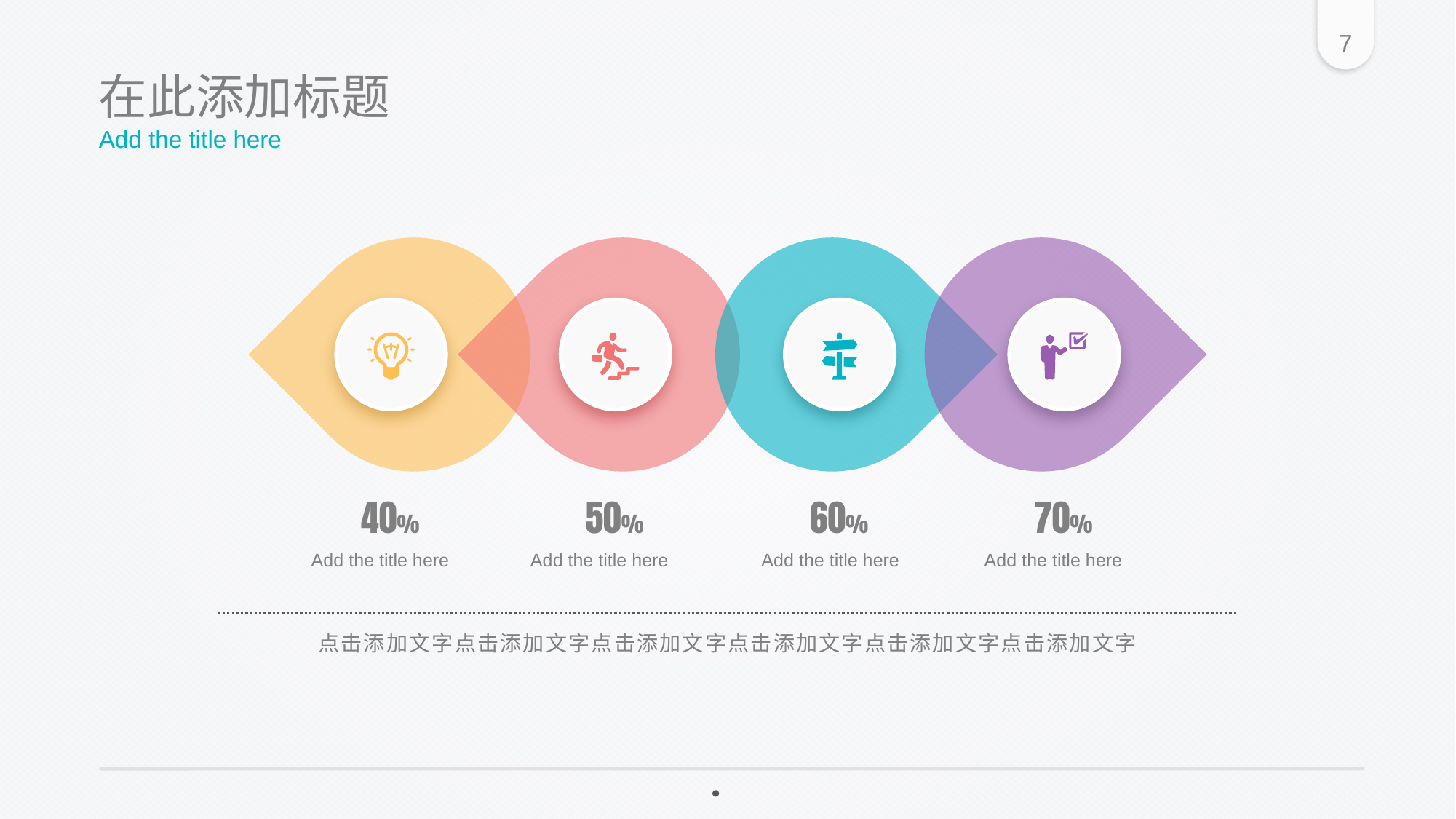

在此添加标题
Add the title here

40%
50%
60%
70%
Add the title here
Add the title here
Add the title here
Add the title here
点击添加文字点击添加文字点击添加文字点击添加文字点击添加文字点击添加文字